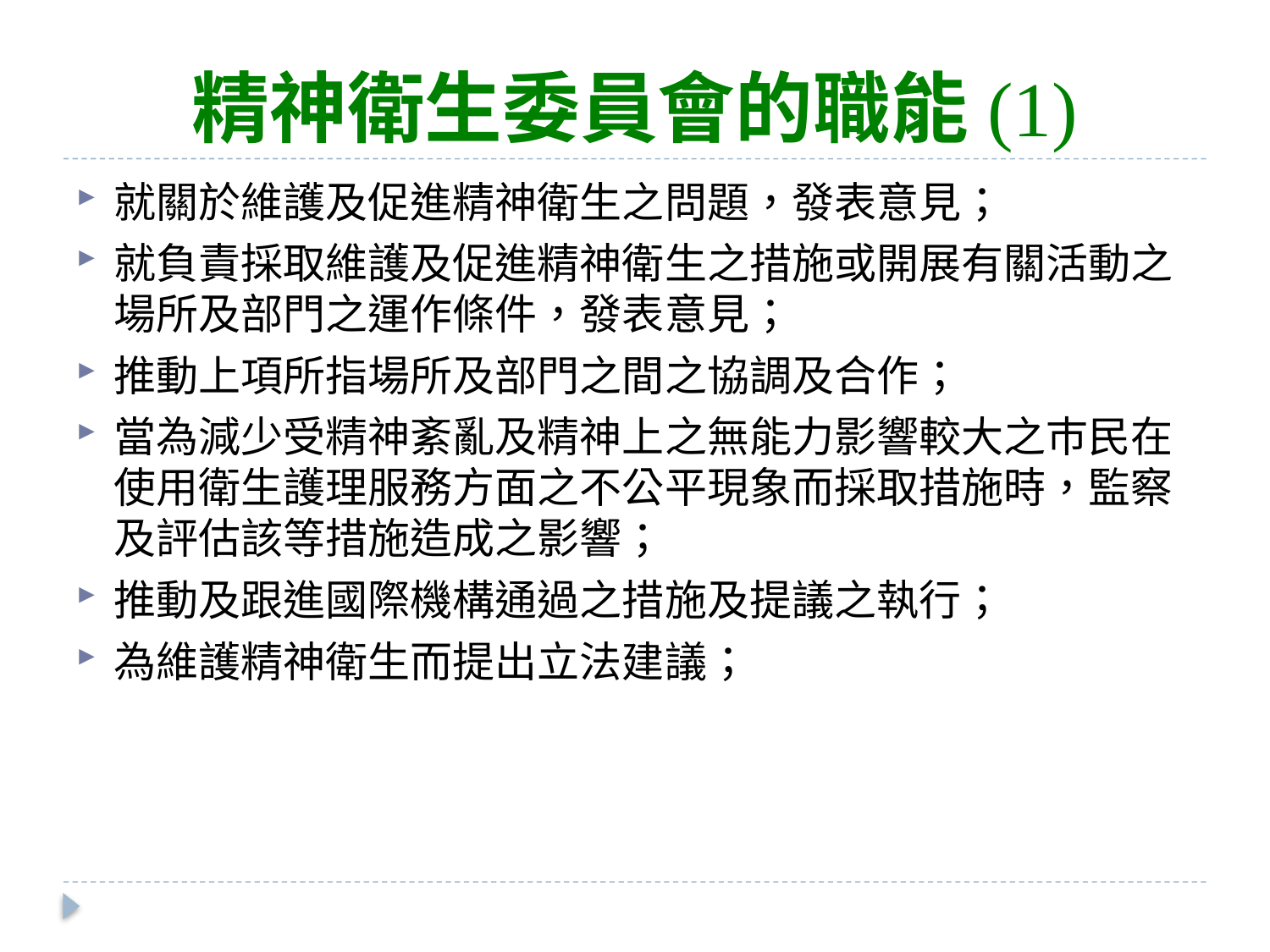

# 精神衛生委員會的職能(1)
就關於維護及促進精神衛生之問題，發表意見；
就負責採取維護及促進精神衛生之措施或開展有關活動之場所及部門之運作條件，發表意見；
推動上項所指場所及部門之間之協調及合作；
當為減少受精神紊亂及精神上之無能力影響較大之巿民在使用衛生護理服務方面之不公平現象而採取措施時，監察及評估該等措施造成之影響；
推動及跟進國際機構通過之措施及提議之執行；
為維護精神衛生而提出立法建議；